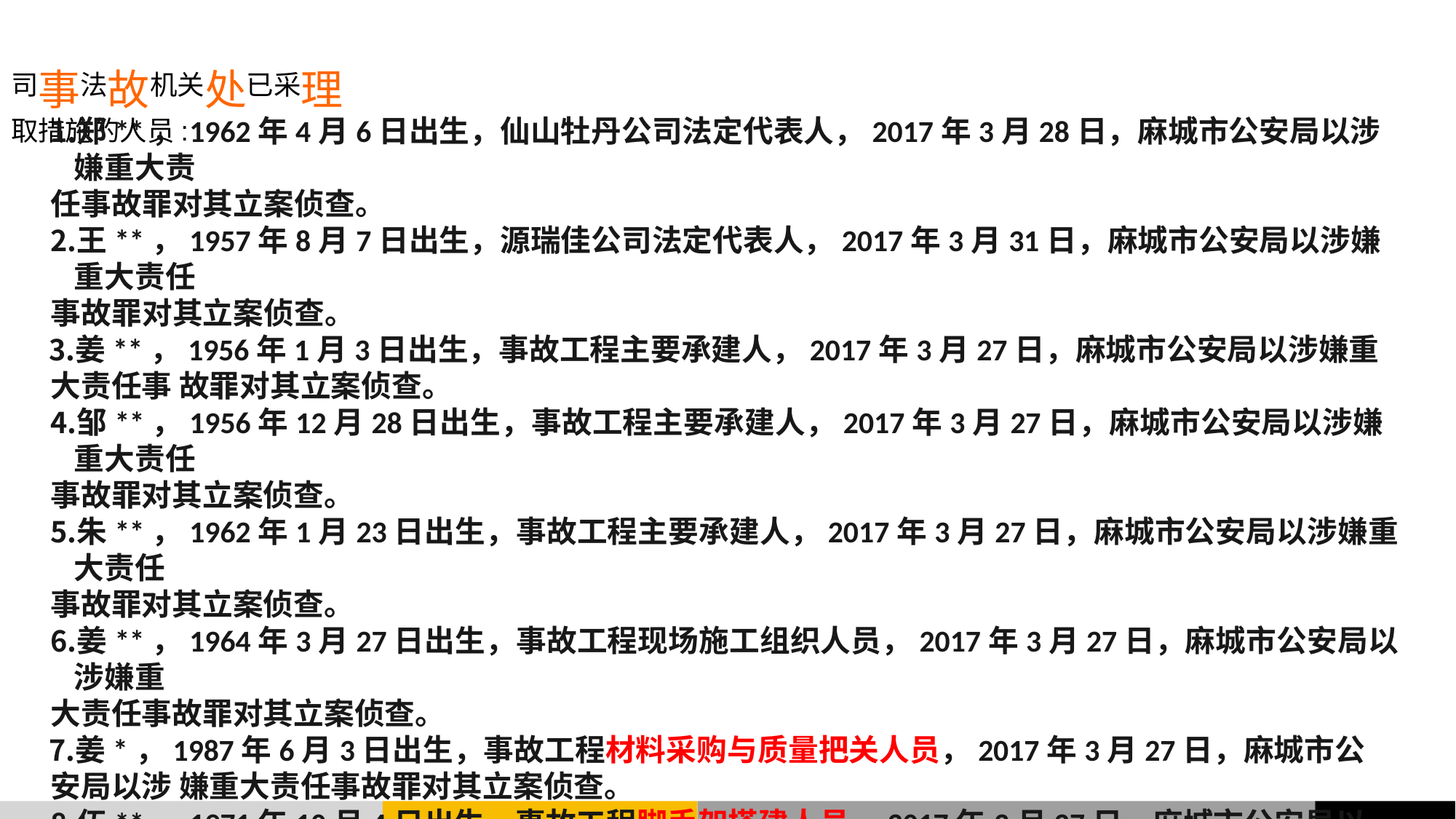

# 司事法故机关处已采理取措施的人员:
郑**，1962年4月6日出生，仙山牡丹公司法定代表人，2017年3月28日，麻城市公安局以涉嫌重大责
任事故罪对其立案侦查。
王**，1957年8月7日出生，源瑞佳公司法定代表人，2017年3月31日，麻城市公安局以涉嫌重大责任
事故罪对其立案侦查。
姜**，1956年1月3日出生，事故工程主要承建人，2017年3月27日，麻城市公安局以涉嫌重大责任事 故罪对其立案侦查。
邹**，1956年12月28日出生，事故工程主要承建人，2017年3月27日，麻城市公安局以涉嫌重大责任
事故罪对其立案侦查。
朱**，1962年1月23日出生，事故工程主要承建人，2017年3月27日，麻城市公安局以涉嫌重大责任
事故罪对其立案侦查。
姜**，1964年3月27日出生，事故工程现场施工组织人员，2017年3月27日，麻城市公安局以涉嫌重
大责任事故罪对其立案侦查。
姜*，1987年6月3日出生，事故工程材料采购与质量把关人员，2017年3月27日，麻城市公安局以涉 嫌重大责任事故罪对其立案侦查。
伍**，1971年10月4日出生，事故工程脚手架搭建人员，2017年3月27日，麻城市公安局以涉嫌重大
责任事故罪对其立案侦查。
余**，1967年12月26日出生，事故工程脚手架搭建人员，2017年3月27日，麻城市公安局以涉嫌重大
责任事故罪对其立案侦查。